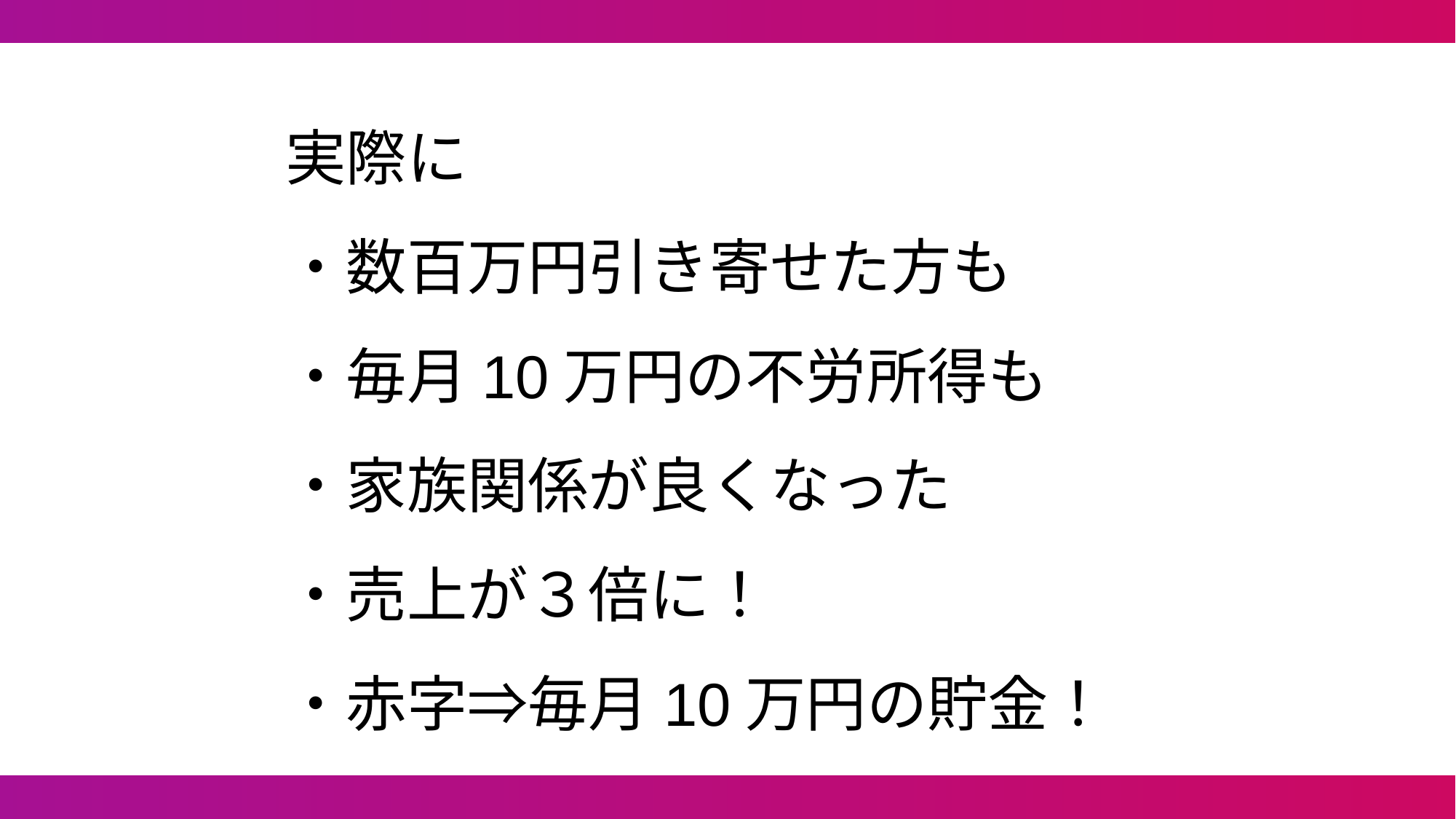

実際に
・数百万円引き寄せた方も
・毎月10万円の不労所得も
・家族関係が良くなった
・売上が３倍に！
・赤字⇒毎月10万円の貯金！